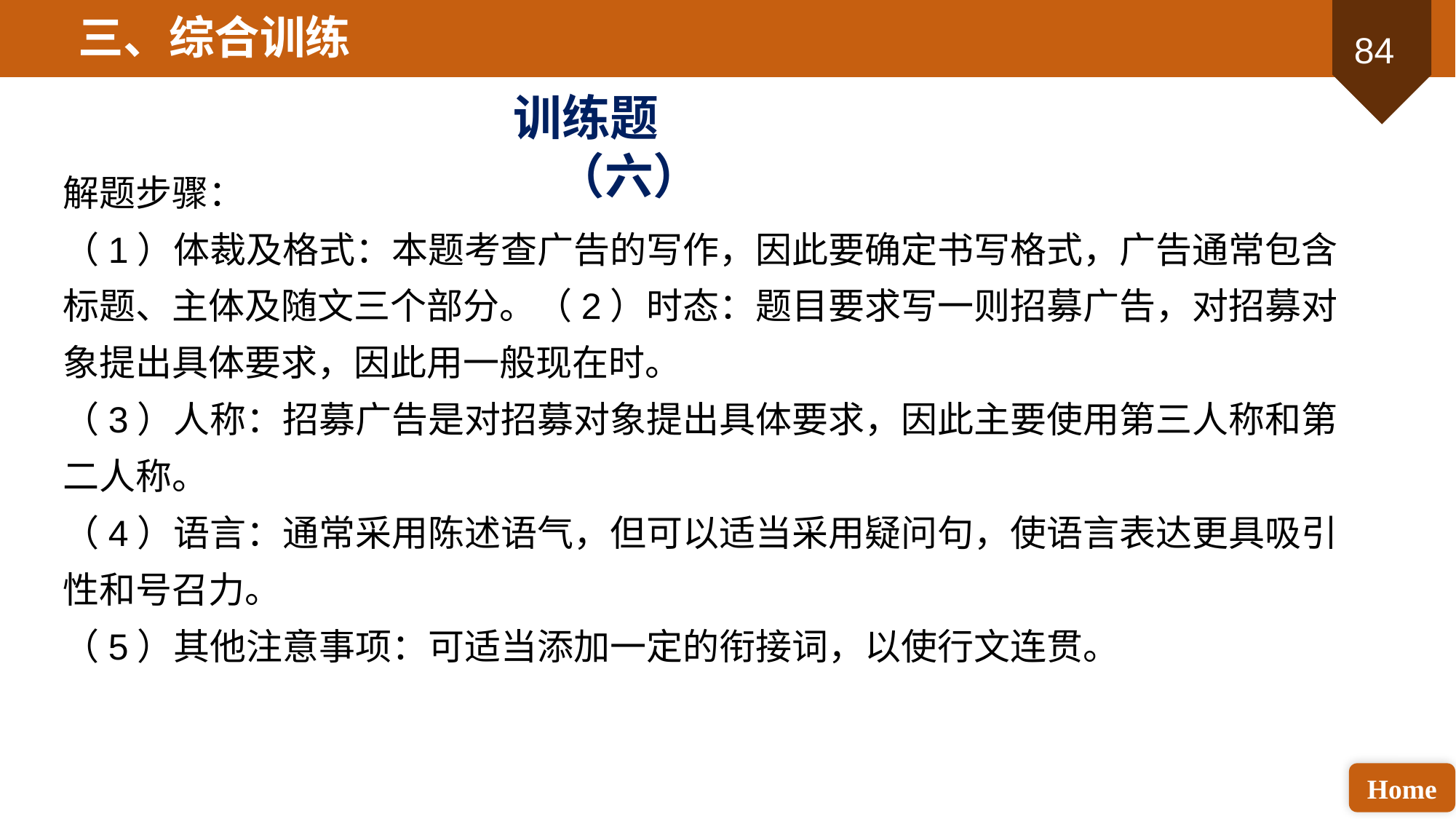

三、综合训练
训练题（六）
解题步骤：
（1）体裁及格式：本题考查广告的写作，因此要确定书写格式，广告通常包含标题、主体及随文三个部分。（2）时态：题目要求写一则招募广告，对招募对象提出具体要求，因此用一般现在时。
（3）人称：招募广告是对招募对象提出具体要求，因此主要使用第三人称和第二人称。
（4）语言：通常采用陈述语气，但可以适当采用疑问句，使语言表达更具吸引性和号召力。
（5）其他注意事项：可适当添加一定的衔接词，以使行文连贯。